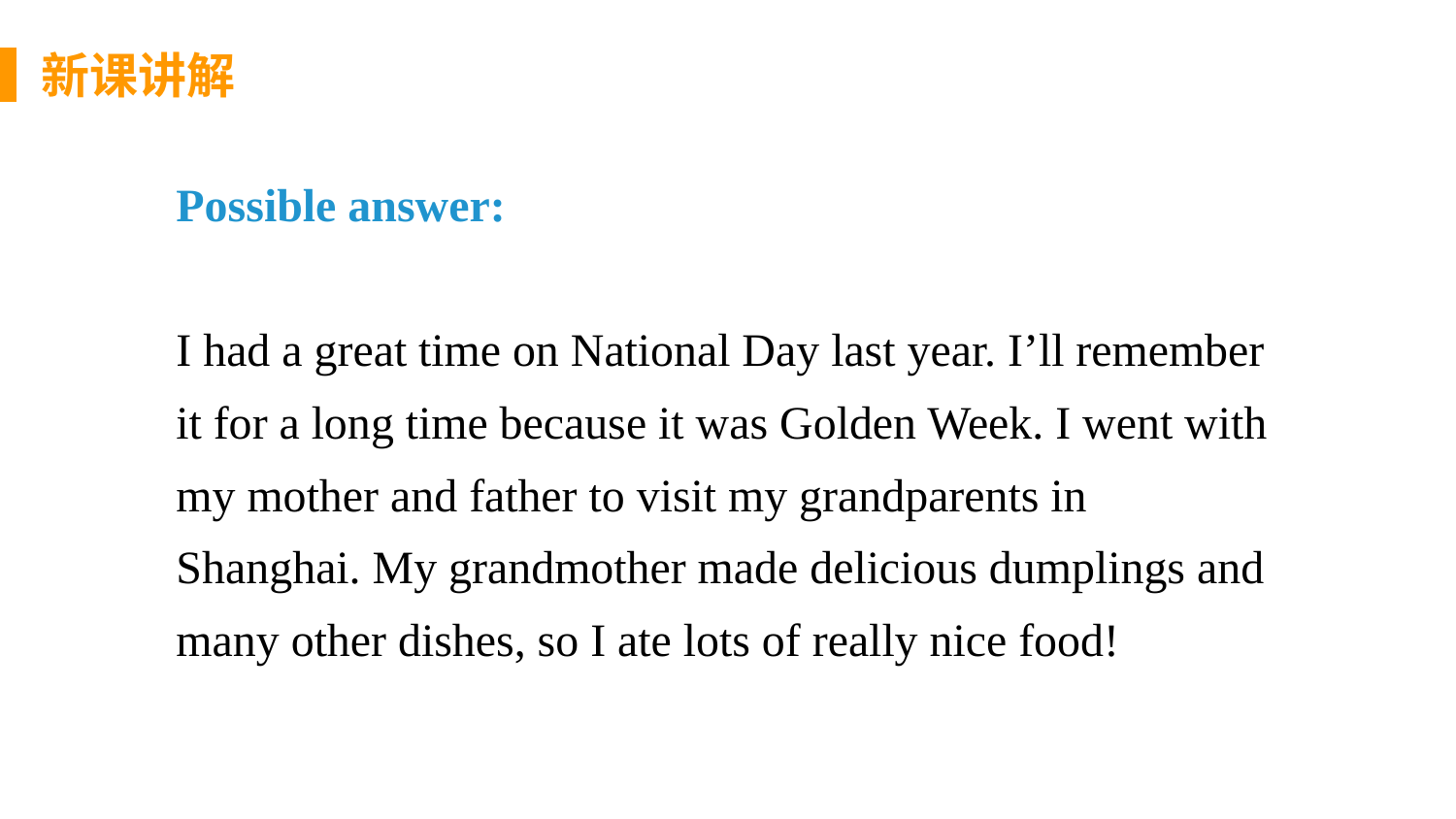

新课讲解

Possible answer:

I had a great time on National Day last year. I’ll remember it for a long time because it was Golden Week. I went with my mother and father to visit my grandparents in Shanghai. My grandmother made delicious dumplings and many other dishes, so I ate lots of really nice food!